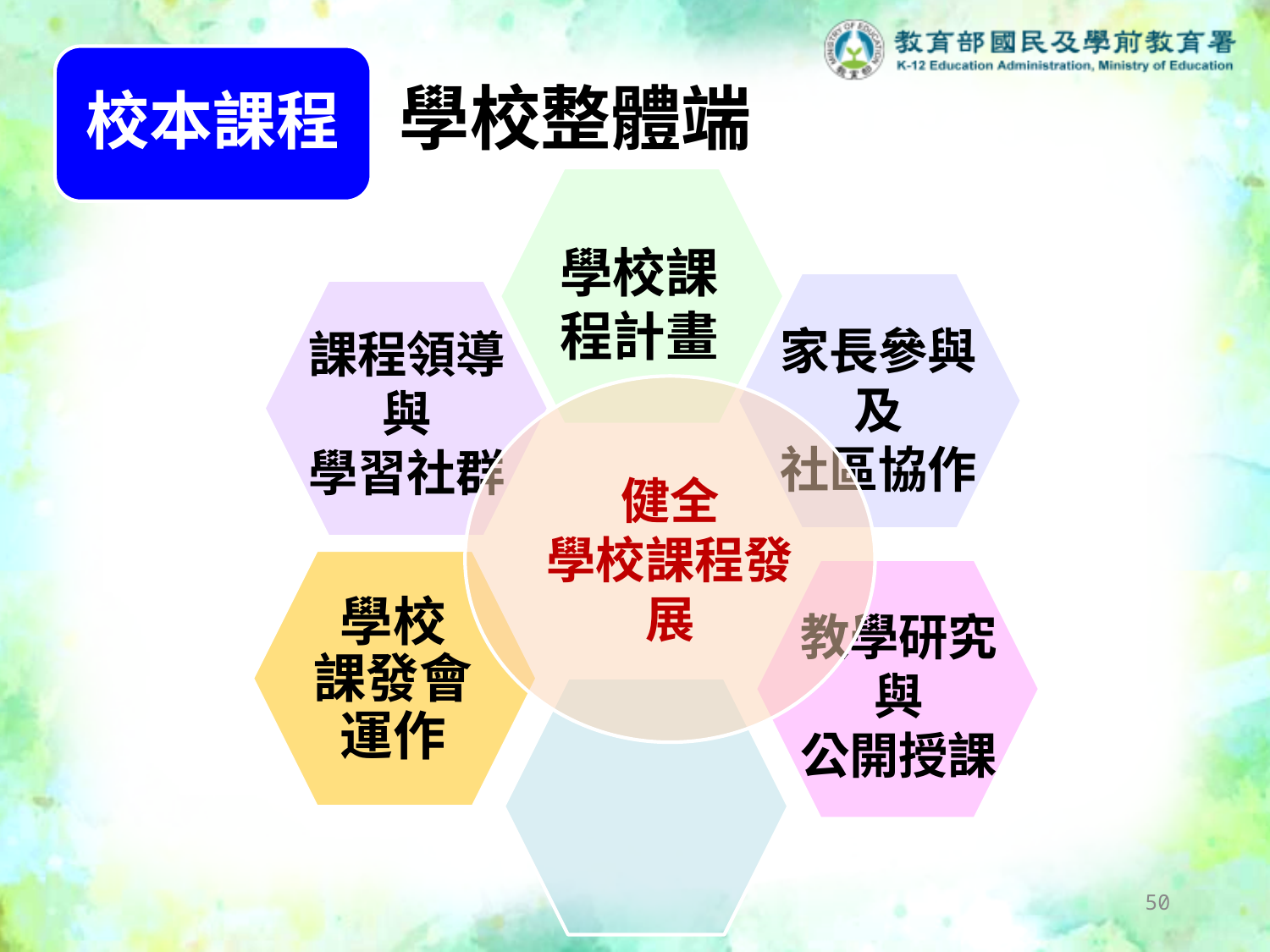

校本課程
學校整體端

學校課程計畫

家長參與及
社區協作

課程領導與
學習社群
健全
學校課程發展

學校
課發會運作

教學研究與
公開授課

50